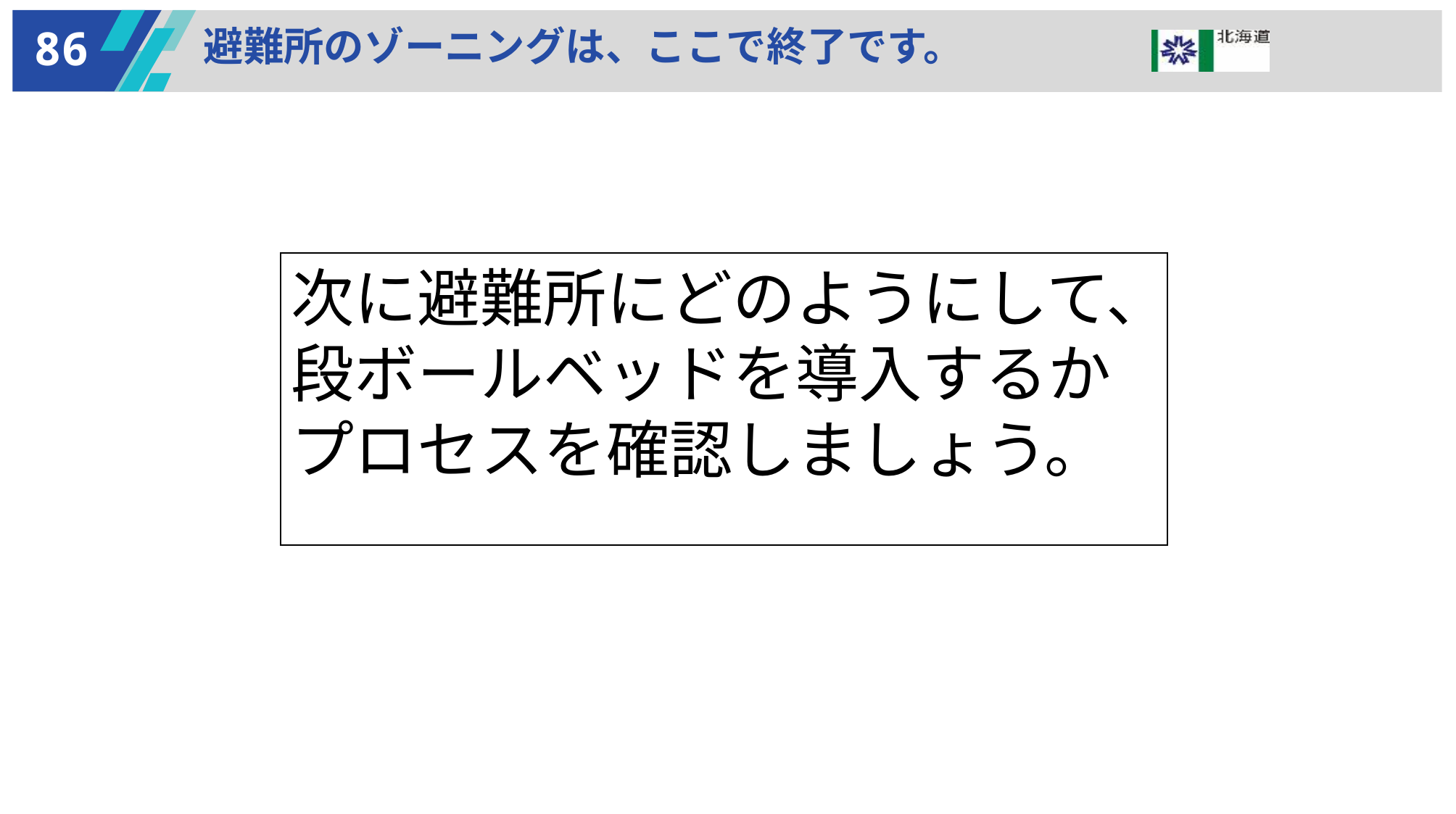

86
避難所のゾーニングは、ここで終了です。
次に避難所にどのようにして、
段ボールベッドを導入するか
プロセスを確認しましょう。